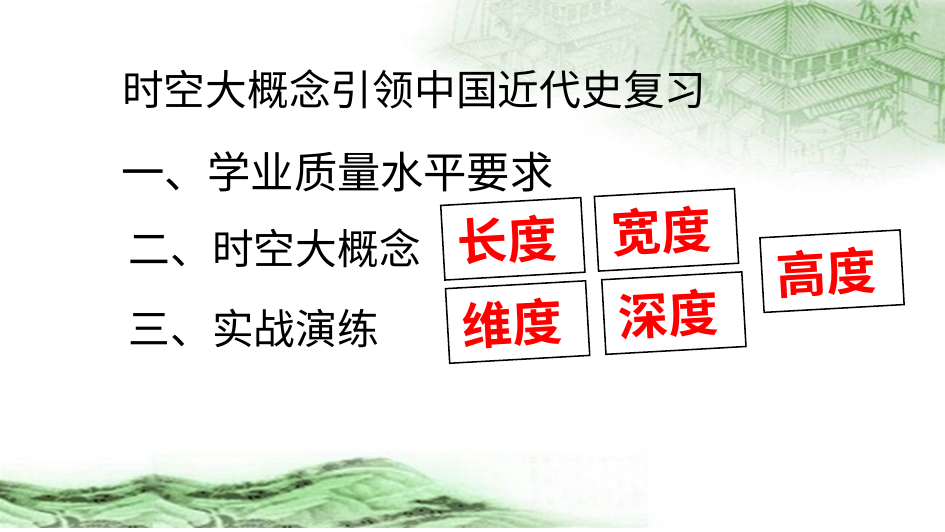

时空大概念引领中国近代史复习
一、学业质量水平要求
宽度
长度
二、时空大概念
高度
深度
维度
三、实战演练